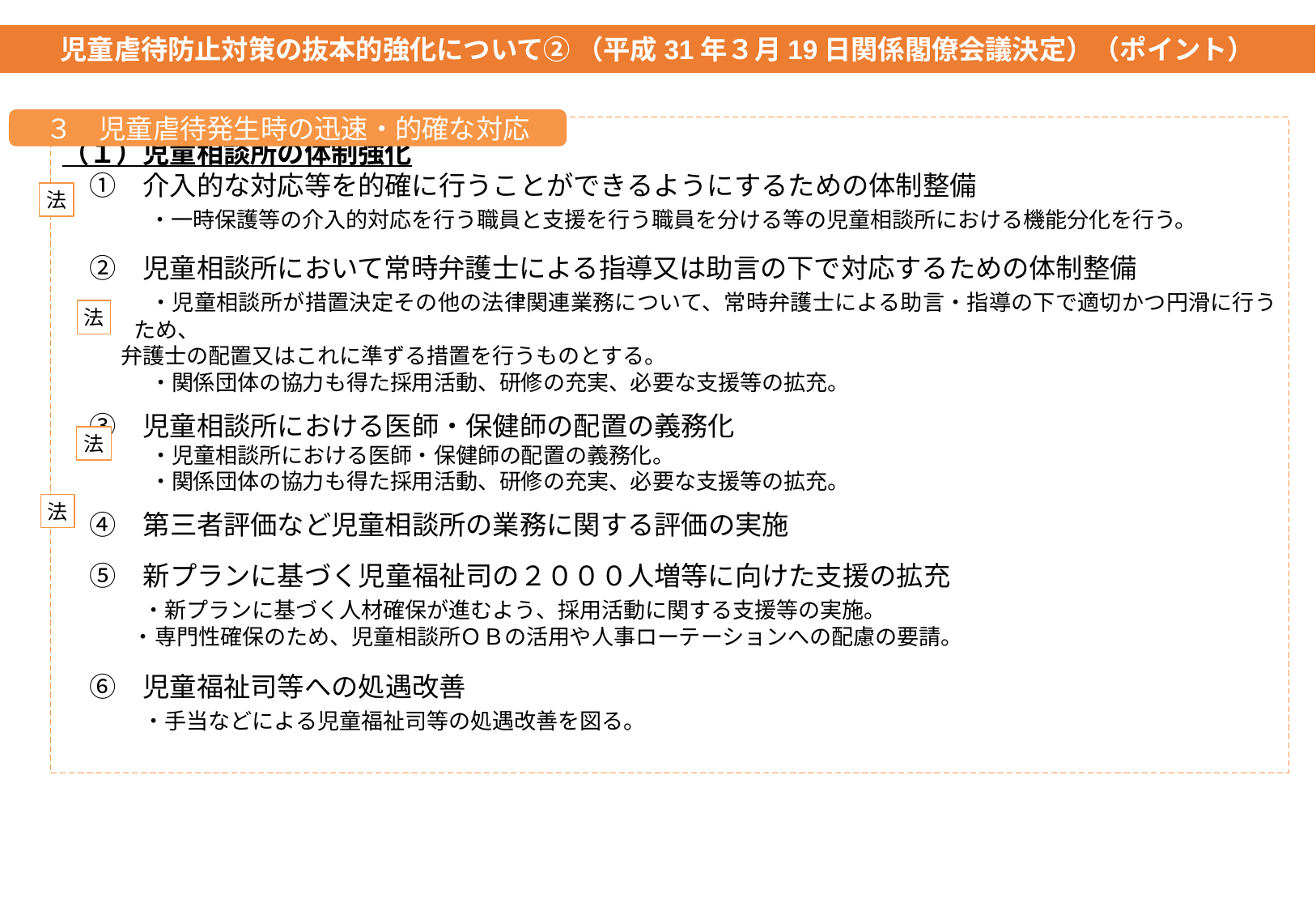

児童虐待防止対策の抜本的強化について② （平成31年３月19日関係閣僚会議決定）（ポイント）
３　児童虐待発生時の迅速・的確な対応
（１）児童相談所の体制強化
　①　介入的な対応等を的確に行うことができるようにするための体制整備
　　 　・一時保護等の介入的対応を行う職員と支援を行う職員を分ける等の児童相談所における機能分化を行う。

　②　児童相談所において常時弁護士による指導又は助言の下で対応するための体制整備
　　　 ・児童相談所が措置決定その他の法律関連業務について、常時弁護士による助言・指導の下で適切かつ円滑に行うため、
           弁護士の配置又はこれに準ずる措置を行うものとする。
　　　　・関係団体の協力も得た採用活動、研修の充実、必要な支援等の拡充。

　③　児童相談所における医師・保健師の配置の義務化
　　　　・児童相談所における医師・保健師の配置の義務化。
　　　　・関係団体の協力も得た採用活動、研修の充実、必要な支援等の拡充。

　④　第三者評価など児童相談所の業務に関する評価の実施

　⑤　新プランに基づく児童福祉司の２０００人増等に向けた支援の拡充
　　　・新プランに基づく人材確保が進むよう、採用活動に関する支援等の実施。
　　　 ・専門性確保のため、児童相談所ＯＢの活用や人事ローテーションへの配慮の要請。

　⑥　児童福祉司等への処遇改善
　　　・手当などによる児童福祉司等の処遇改善を図る。

法
法
法
法